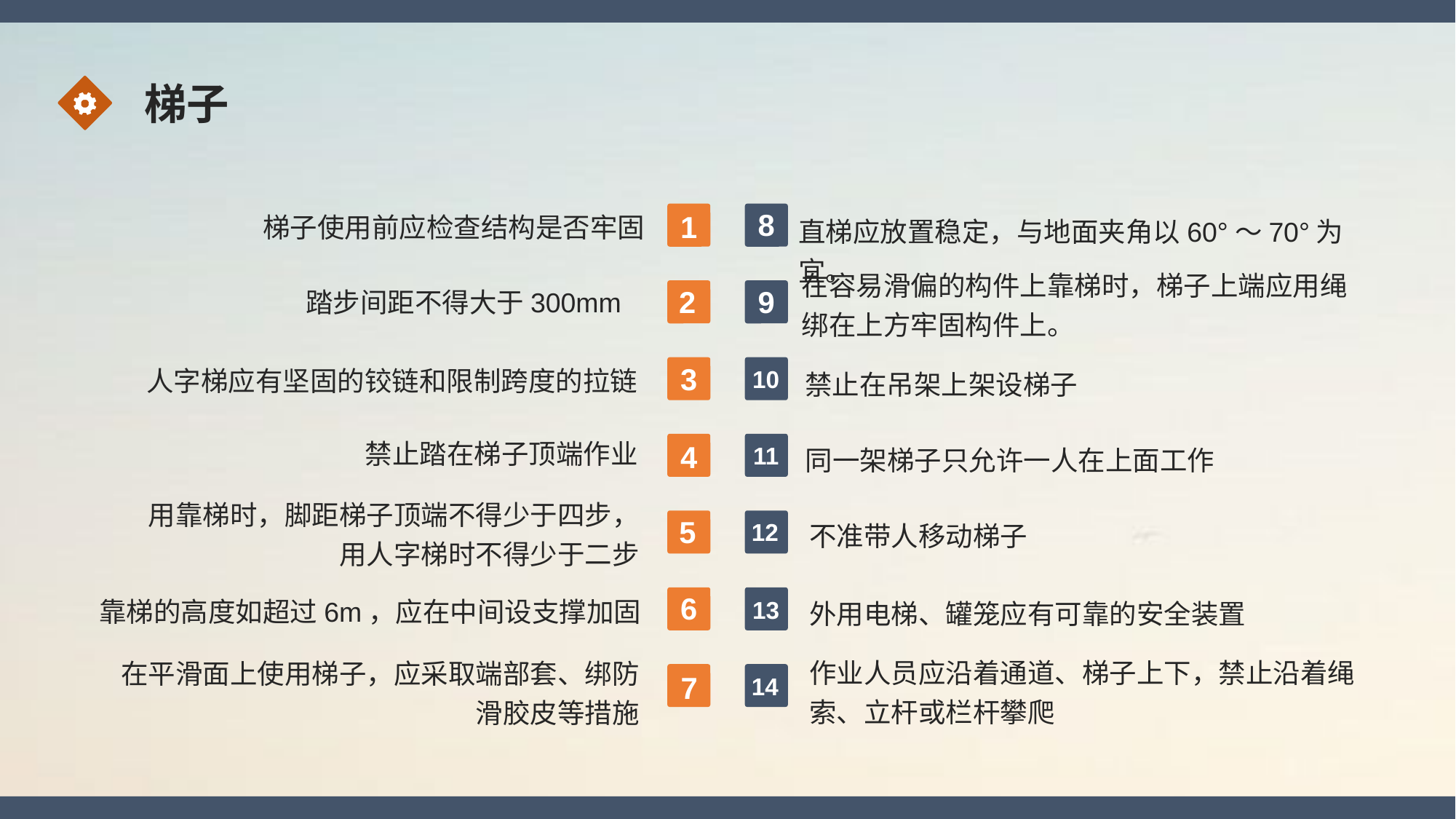

梯子

8
1
直梯应放置稳定，与地面夹角以60°～70°为宜。

梯子使用前应检查结构是否牢固
在容易滑偏的构件上靠梯时，梯子上端应用绳绑在上方牢固构件上。
2
9
踏步间距不得大于300mm

3
禁止在吊架上架设梯子

人字梯应有坚固的铰链和限制跨度的拉链
10
禁止踏在梯子顶端作业
同一架梯子只允许一人在上面工作
4

11
用靠梯时，脚距梯子顶端不得少于四步，用人字梯时不得少于二步
不准带人移动梯子
5

12
6
外用电梯、罐笼应有可靠的安全装置

靠梯的高度如超过6m，应在中间设支撑加固
13
作业人员应沿着通道、梯子上下，禁止沿着绳索、立杆或栏杆攀爬
在平滑面上使用梯子，应采取端部套、绑防滑胶皮等措施
7

14